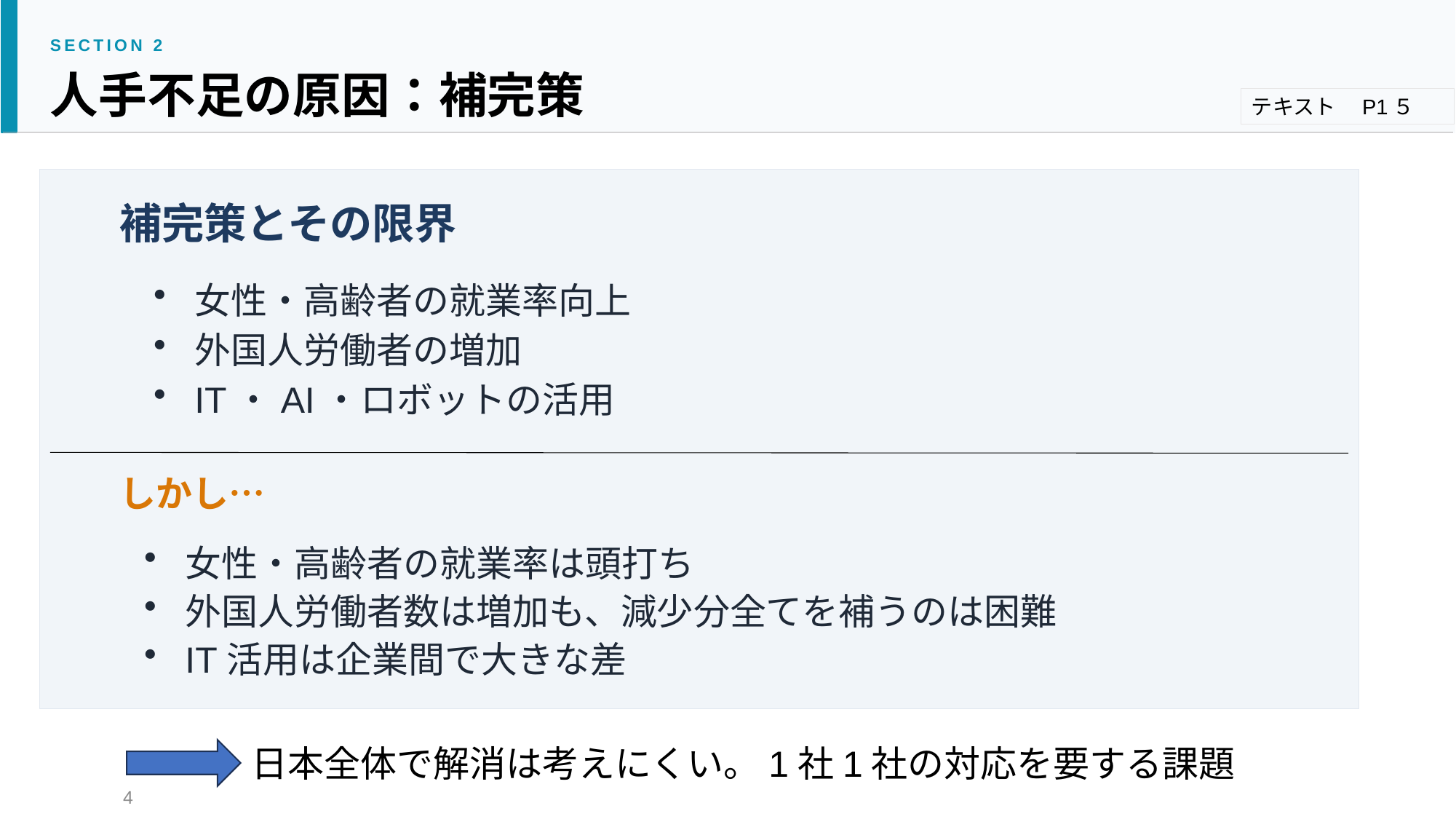

SECTION 2
人手不足の原因：補完策
テキスト　P1５

補完策とその限界
女性・高齢者の就業率向上
外国人労働者の増加
IT・AI・ロボットの活用
しかし…
女性・高齢者の就業率は頭打ち
外国人労働者数は増加も、減少分全てを補うのは困難
IT活用は企業間で大きな差
日本全体で解消は考えにくい。1社1社の対応を要する課題

4